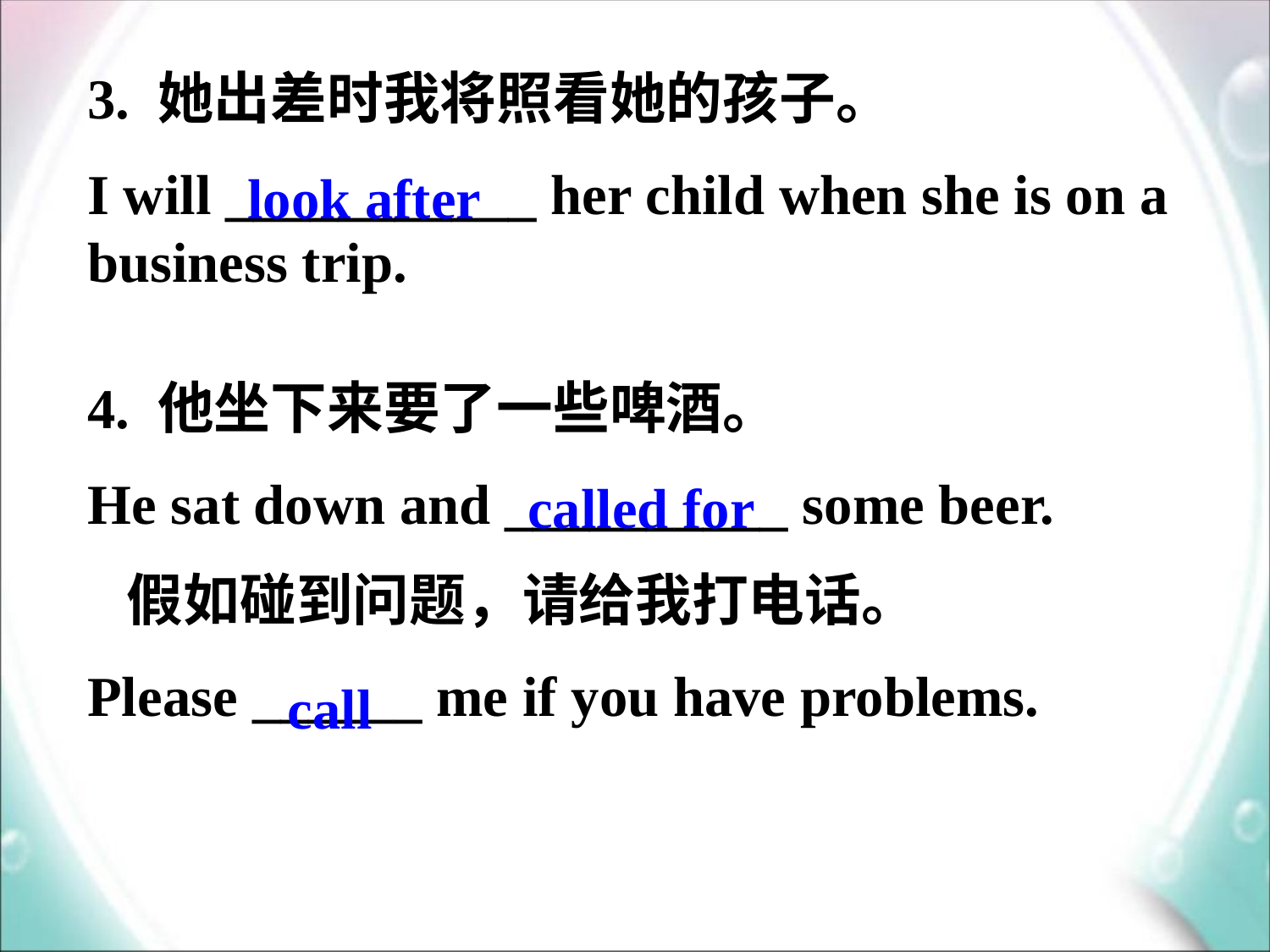

3. 她出差时我将照看她的孩子。
I will ___________ her child when she is on a business trip.
look after
4. 他坐下来要了一些啤酒。
He sat down and __________ some beer.
  假如碰到问题，请给我打电话。
Please ______ me if you have problems.
called for
call